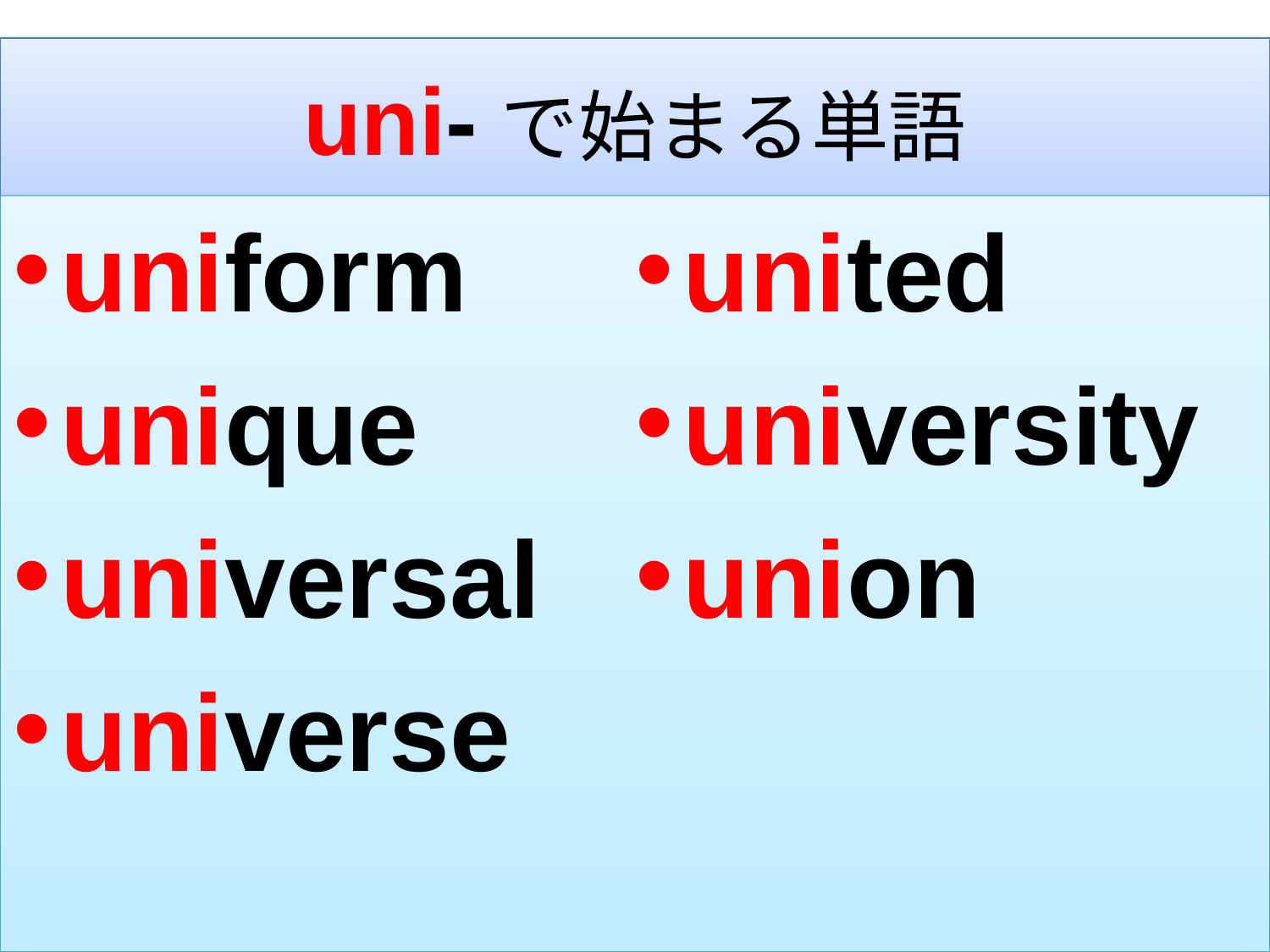

# uni-で始まる単語
uniform
unique
universal
universe
united
university
union